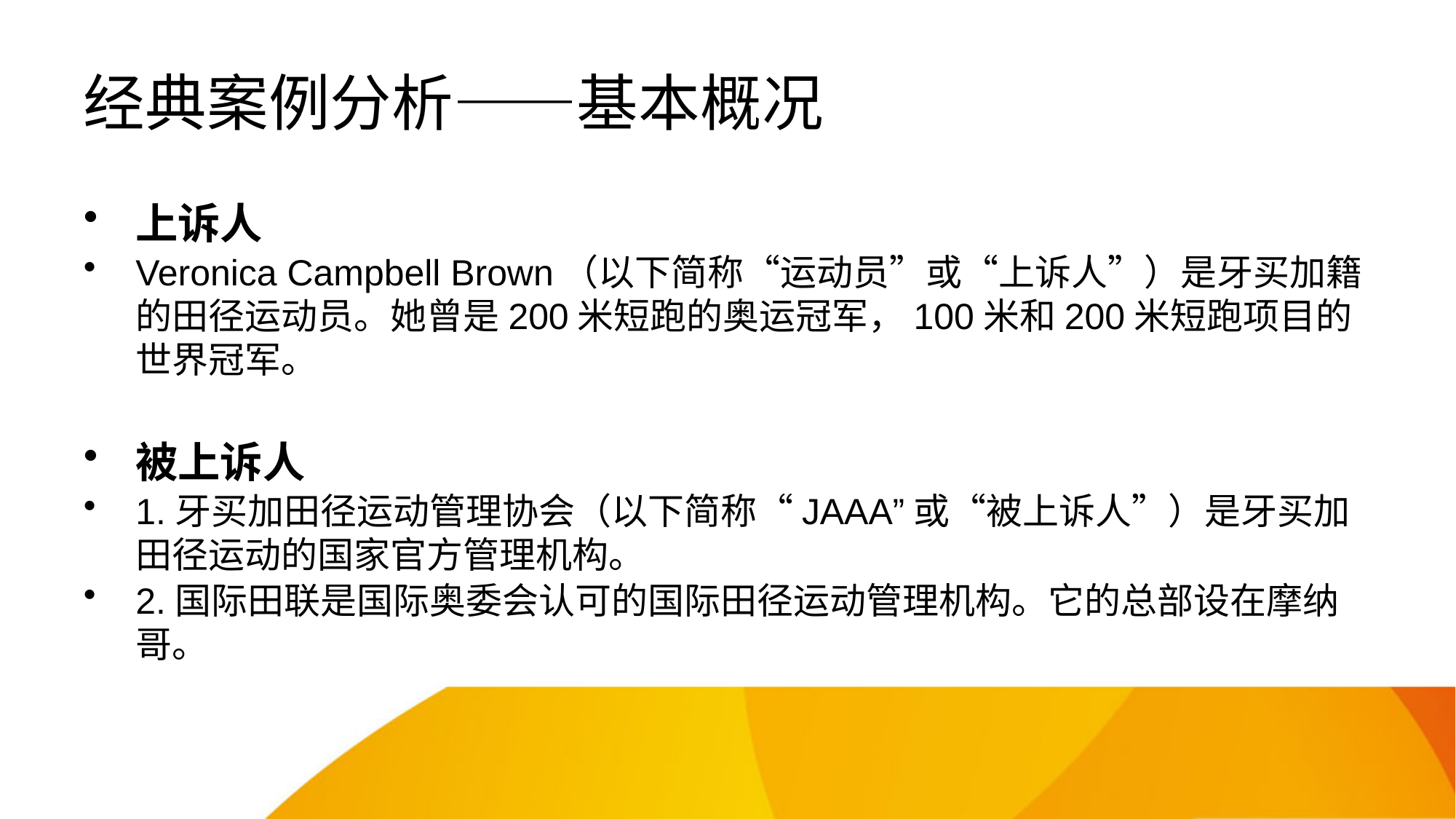

# 经典案例分析——基本概况
上诉人
Veronica Campbell Brown（以下简称“运动员”或“上诉人”）是牙买加籍的田径运动员。她曾是200米短跑的奥运冠军，100米和200米短跑项目的世界冠军。

被上诉人
1.牙买加田径运动管理协会（以下简称“JAAA”或“被上诉人”）是牙买加田径运动的国家官方管理机构。
2.国际田联是国际奥委会认可的国际田径运动管理机构。它的总部设在摩纳哥。